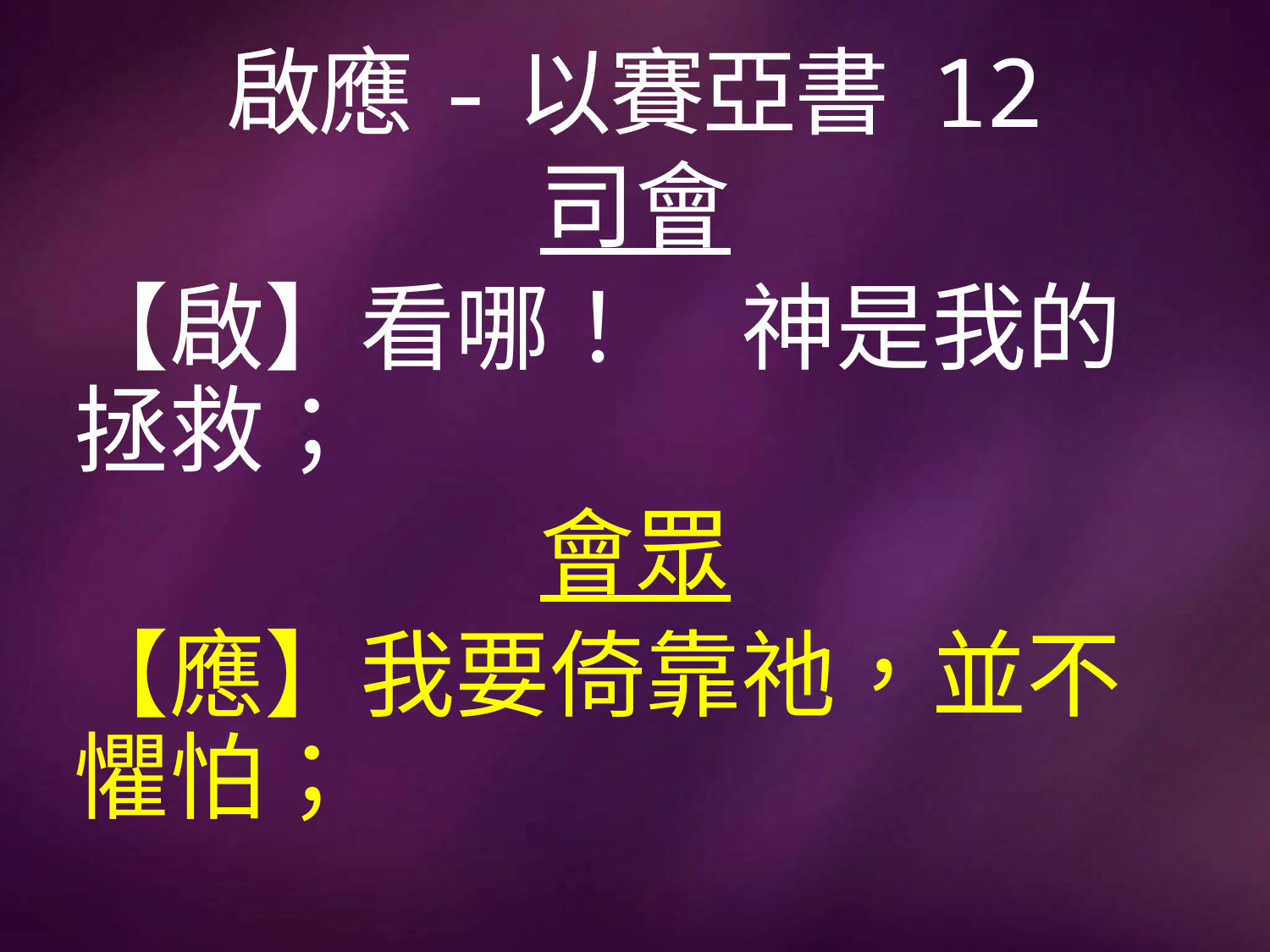

# 啟應-以賽亞書 12
司會
【啟】看哪！　神是我的拯救；
會眾
【應】我要倚靠祂，並不懼怕；